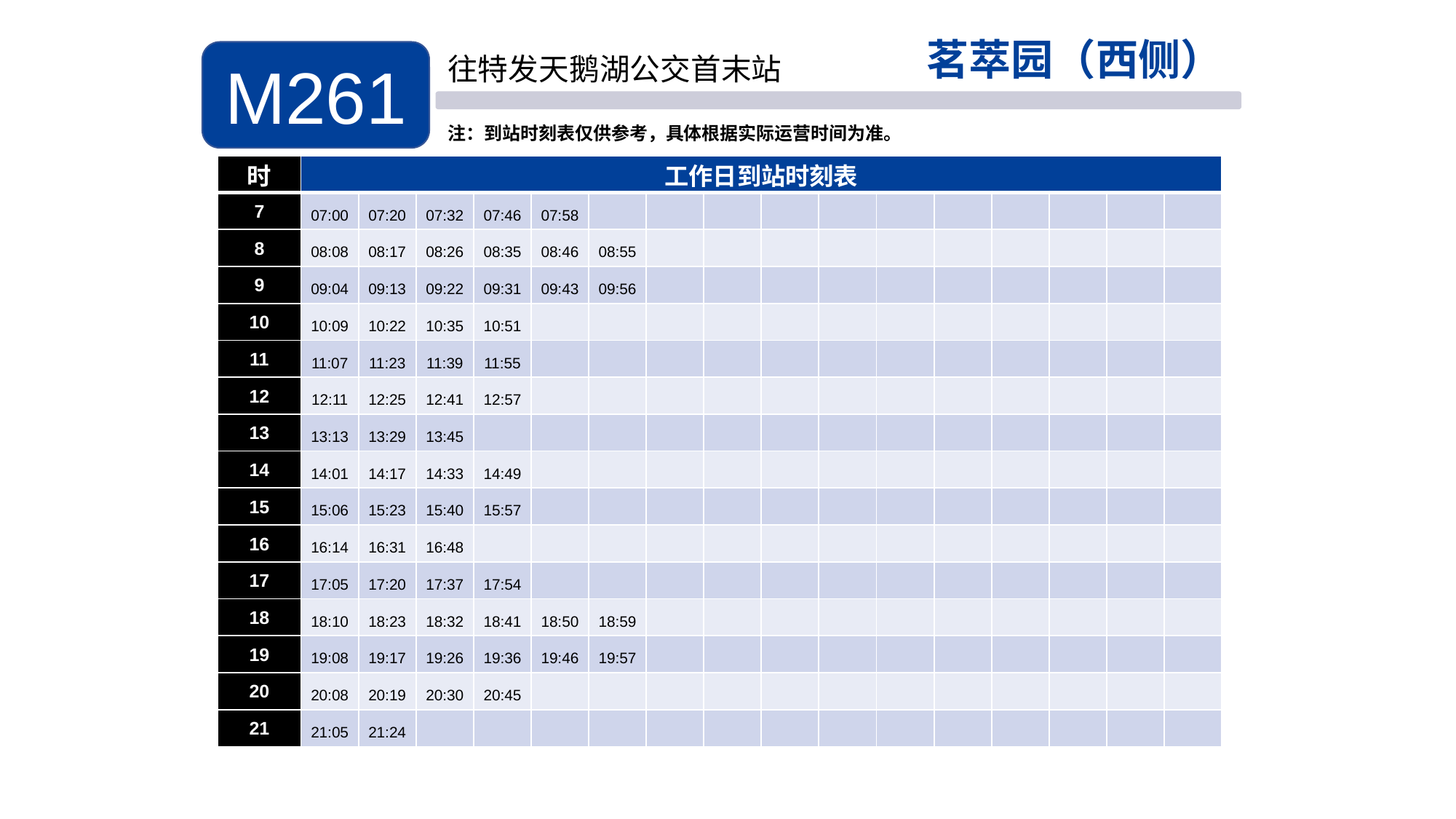

茗萃园（西侧）
M261
往特发天鹅湖公交首末站

注：到站时刻表仅供参考，具体根据实际运营时间为准。
| 时 | 工作日到站时刻表 |  |  |  |  |  |  |  |  |  |  |  |  |  |  |  |
| --- | --- | --- | --- | --- | --- | --- | --- | --- | --- | --- | --- | --- | --- | --- | --- | --- |
| 7 | 07:00 | 07:20 | 07:32 | 07:46 | 07:58 |  |  |  |  |  |  |  |  |  |  |  |
| 8 | 08:08 | 08:17 | 08:26 | 08:35 | 08:46 | 08:55 |  |  |  |  |  |  |  |  |  |  |
| 9 | 09:04 | 09:13 | 09:22 | 09:31 | 09:43 | 09:56 |  |  |  |  |  |  |  |  |  |  |
| 10 | 10:09 | 10:22 | 10:35 | 10:51 |  |  |  |  |  |  |  |  |  |  |  |  |
| 11 | 11:07 | 11:23 | 11:39 | 11:55 |  |  |  |  |  |  |  |  |  |  |  |  |
| 12 | 12:11 | 12:25 | 12:41 | 12:57 |  |  |  |  |  |  |  |  |  |  |  |  |
| 13 | 13:13 | 13:29 | 13:45 |  |  |  |  |  |  |  |  |  |  |  |  |  |
| 14 | 14:01 | 14:17 | 14:33 | 14:49 |  |  |  |  |  |  |  |  |  |  |  |  |
| 15 | 15:06 | 15:23 | 15:40 | 15:57 |  |  |  |  |  |  |  |  |  |  |  |  |
| 16 | 16:14 | 16:31 | 16:48 |  |  |  |  |  |  |  |  |  |  |  |  |  |
| 17 | 17:05 | 17:20 | 17:37 | 17:54 |  |  |  |  |  |  |  |  |  |  |  |  |
| 18 | 18:10 | 18:23 | 18:32 | 18:41 | 18:50 | 18:59 |  |  |  |  |  |  |  |  |  |  |
| 19 | 19:08 | 19:17 | 19:26 | 19:36 | 19:46 | 19:57 |  |  |  |  |  |  |  |  |  |  |
| 20 | 20:08 | 20:19 | 20:30 | 20:45 |  |  |  |  |  |  |  |  |  |  |  |  |
| 21 | 21:05 | 21:24 |  |  |  |  |  |  |  |  |  |  |  |  |  |  |